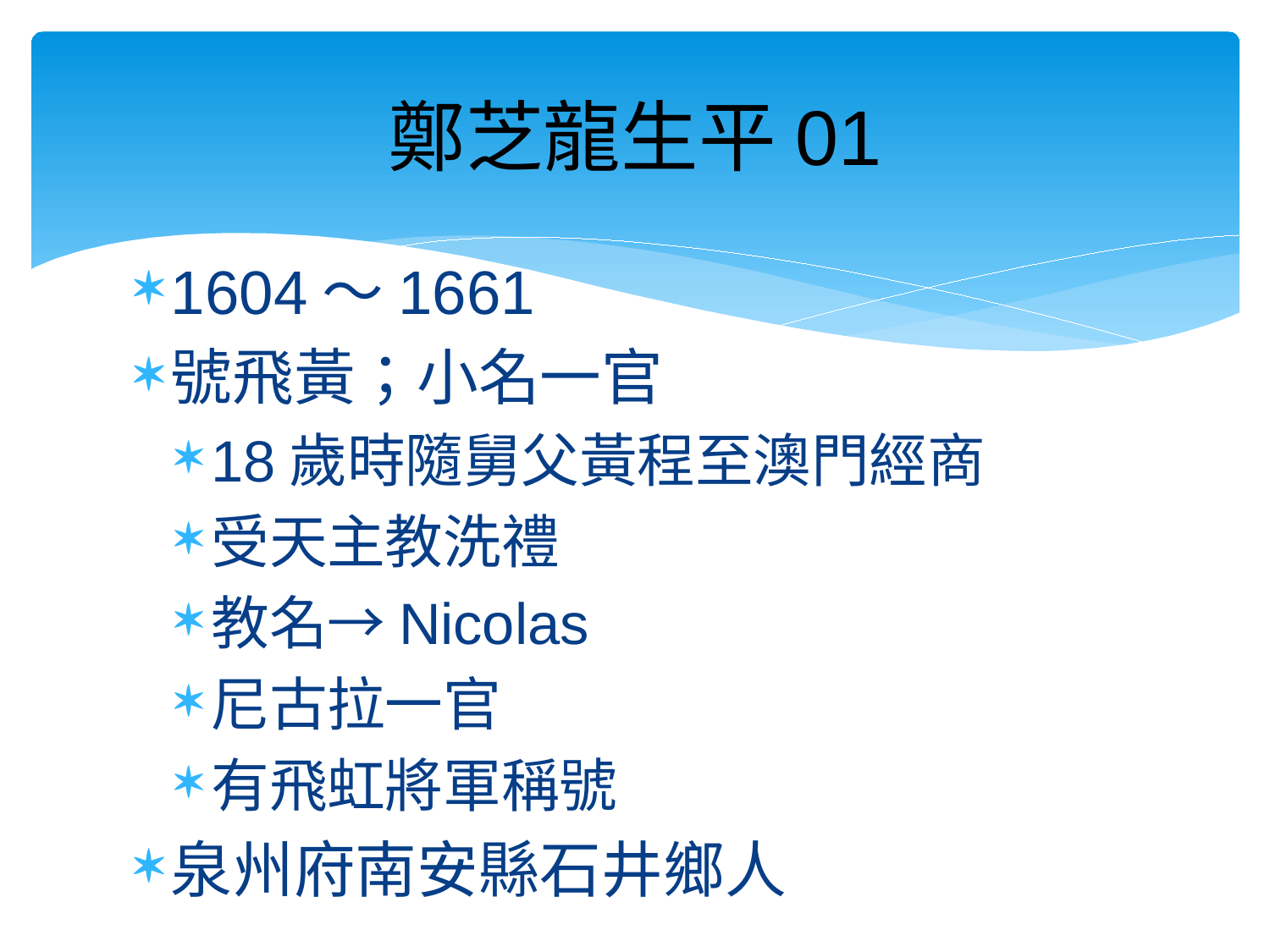

# 鄭芝龍生平01
1604～1661
號飛黃；小名一官
18歲時隨舅父黃程至澳門經商
受天主教洗禮
教名→Nicolas
尼古拉一官
有飛虹將軍稱號
泉州府南安縣石井鄉人